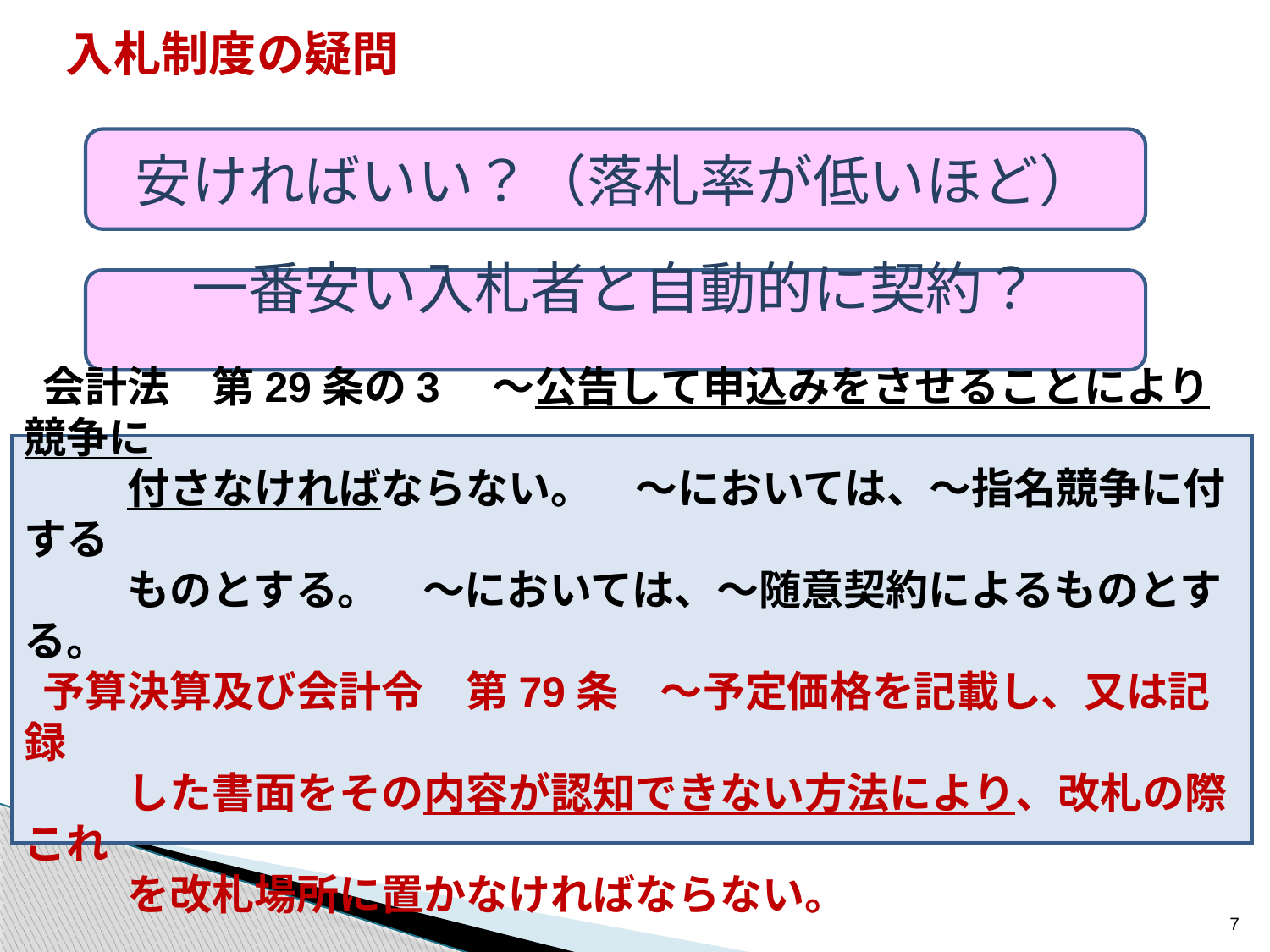

入札制度の疑問
安ければいい？（落札率が低いほど）
一番安い入札者と自動的に契約？

会計法　第29条の3　～公告して申込みをさせることにより競争に
　　付さなければならない。　～においては、～指名競争に付する
　　ものとする。　～においては、～随意契約によるものとする。
予算決算及び会計令　第79条　～予定価格を記載し、又は記録
　　した書面をその内容が認知できない方法により、改札の際これ
　　を改札場所に置かなければならない。
7